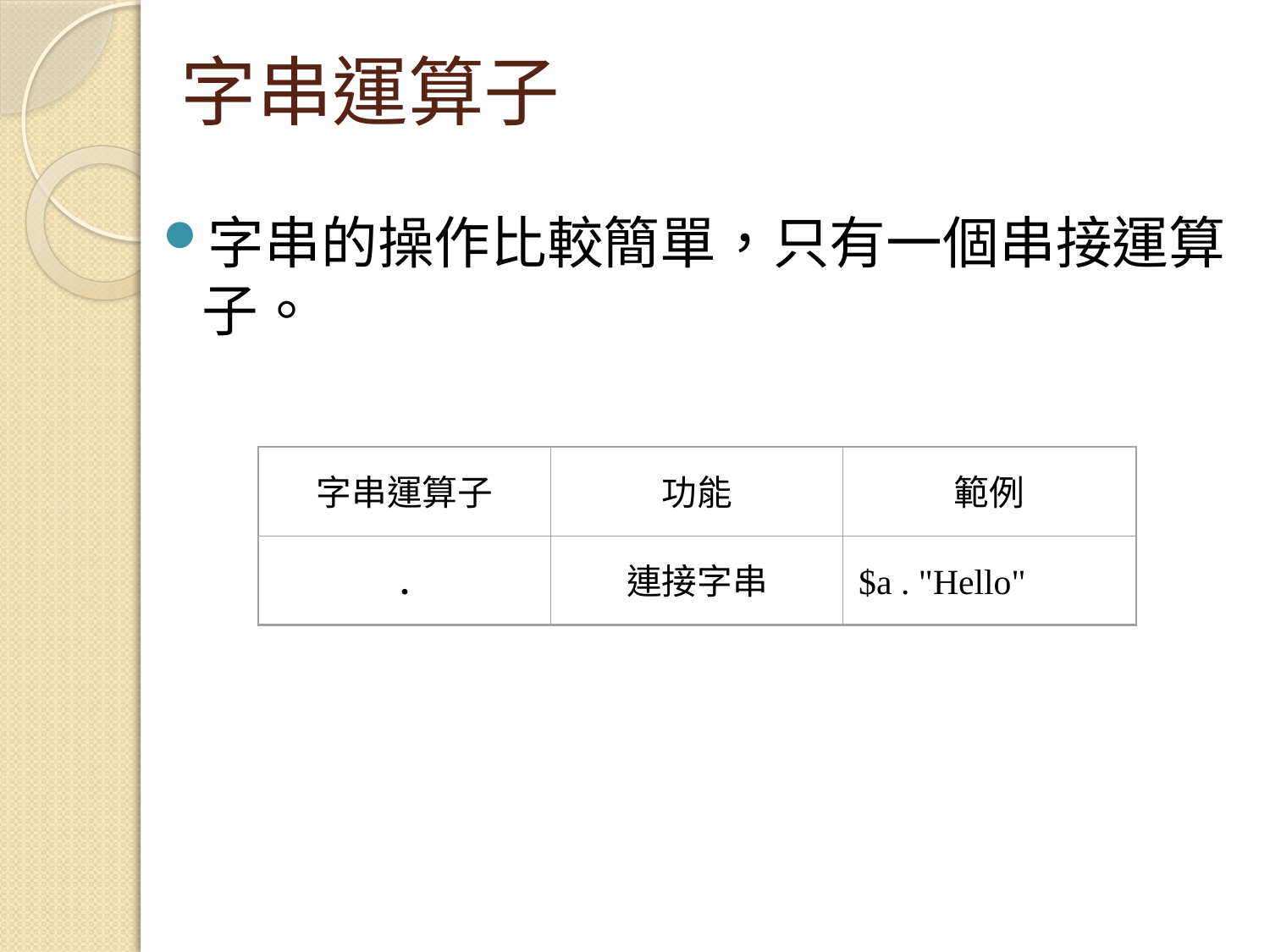

# 字串運算子
字串的操作比較簡單，只有一個串接運算子。

字串運算子

功能

範例

.

連接字串

$a . "Hello"